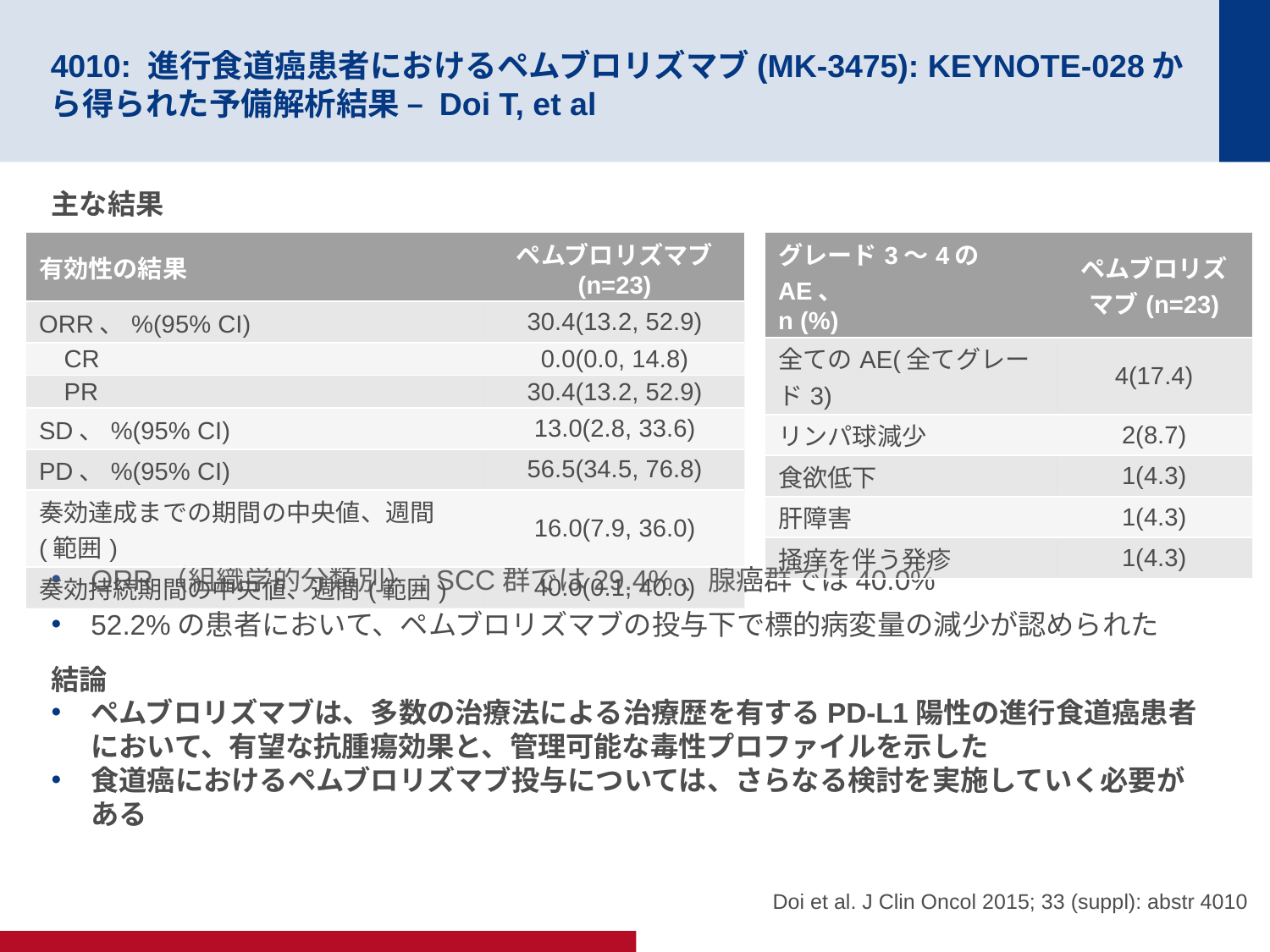

# 4010: 進行食道癌患者におけるペムブロリズマブ(MK-3475): KEYNOTE-028から得られた予備解析結果 – Doi T, et al
主な結果

ORR（組織学的分類別）: SCC群では29.4%、腺癌群では40.0%
52.2%の患者において、ペムブロリズマブの投与下で標的病変量の減少が認められた
結論
ペムブロリズマブは、多数の治療法による治療歴を有するPD-L1陽性の進行食道癌患者において、有望な抗腫瘍効果と、管理可能な毒性プロファイルを示した
食道癌におけるペムブロリズマブ投与については、さらなる検討を実施していく必要がある
| 有効性の結果 | ペムブロリズマブ (n=23) |
| --- | --- |
| ORR、%(95% CI) | 30.4(13.2, 52.9) |
| CR | 0.0(0.0, 14.8) |
| PR | 30.4(13.2, 52.9) |
| SD、%(95% CI) | 13.0(2.8, 33.6) |
| PD、%(95% CI) | 56.5(34.5, 76.8) |
| 奏効達成までの期間の中央値、週間(範囲) | 16.0(7.9, 36.0) |
| 奏効持続期間の中央値、週間(範囲) | 40.0(0.1, 40.0) |
| グレード3～4のAE、 n (%) | ペムブロリズマブ(n=23) |
| --- | --- |
| 全てのAE(全てグレード3) | 4(17.4) |
| リンパ球減少 | 2(8.7) |
| 食欲低下 | 1(4.3) |
| 肝障害 | 1(4.3) |
| 掻痒を伴う発疹 | 1(4.3) |
Doi et al. J Clin Oncol 2015; 33 (suppl): abstr 4010